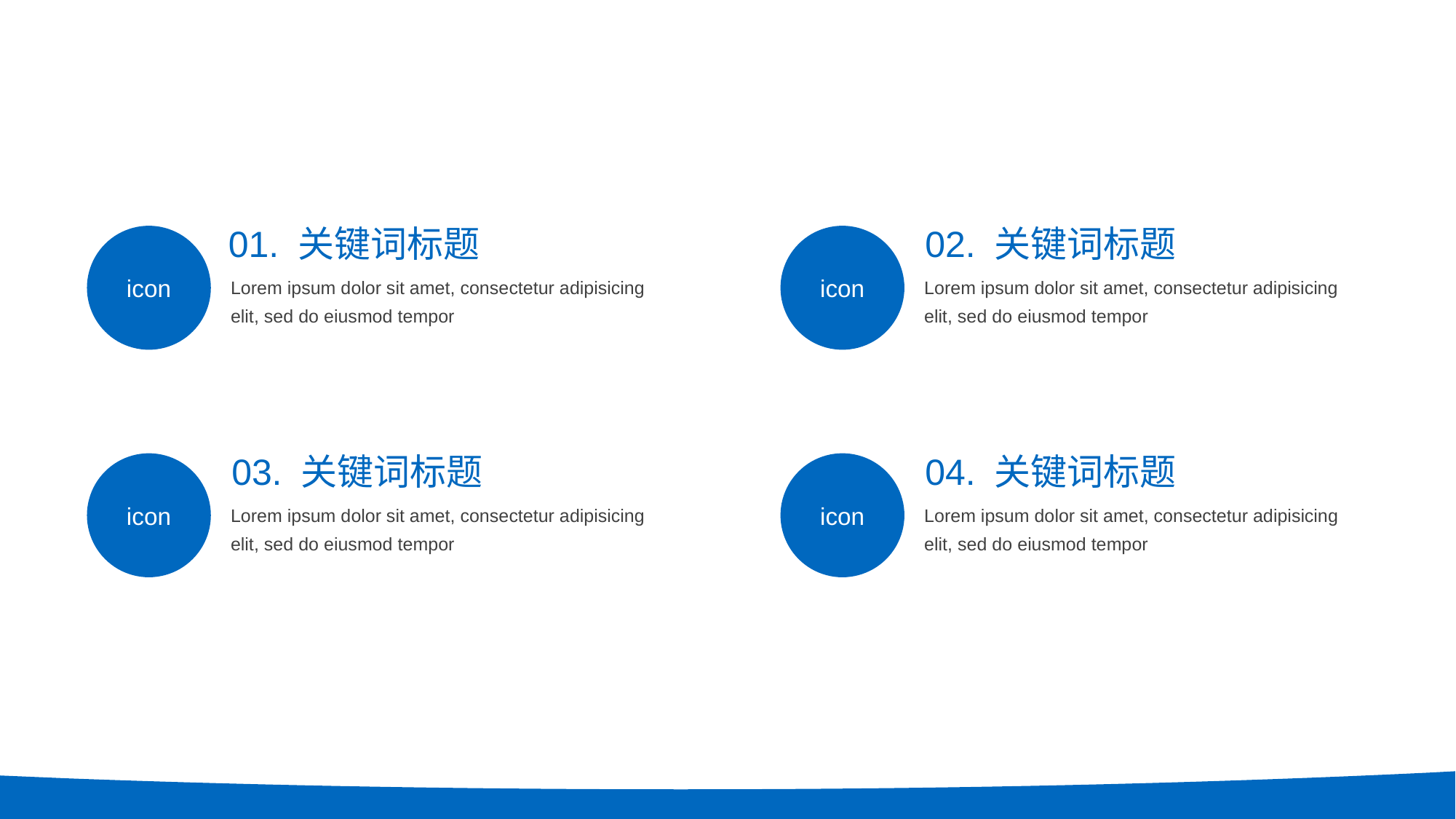

01. 关键词标题
02. 关键词标题
icon
icon
Lorem ipsum dolor sit amet, consectetur adipisicing elit, sed do eiusmod tempor
Lorem ipsum dolor sit amet, consectetur adipisicing elit, sed do eiusmod tempor
03. 关键词标题
04. 关键词标题
icon
icon
Lorem ipsum dolor sit amet, consectetur adipisicing elit, sed do eiusmod tempor
Lorem ipsum dolor sit amet, consectetur adipisicing elit, sed do eiusmod tempor